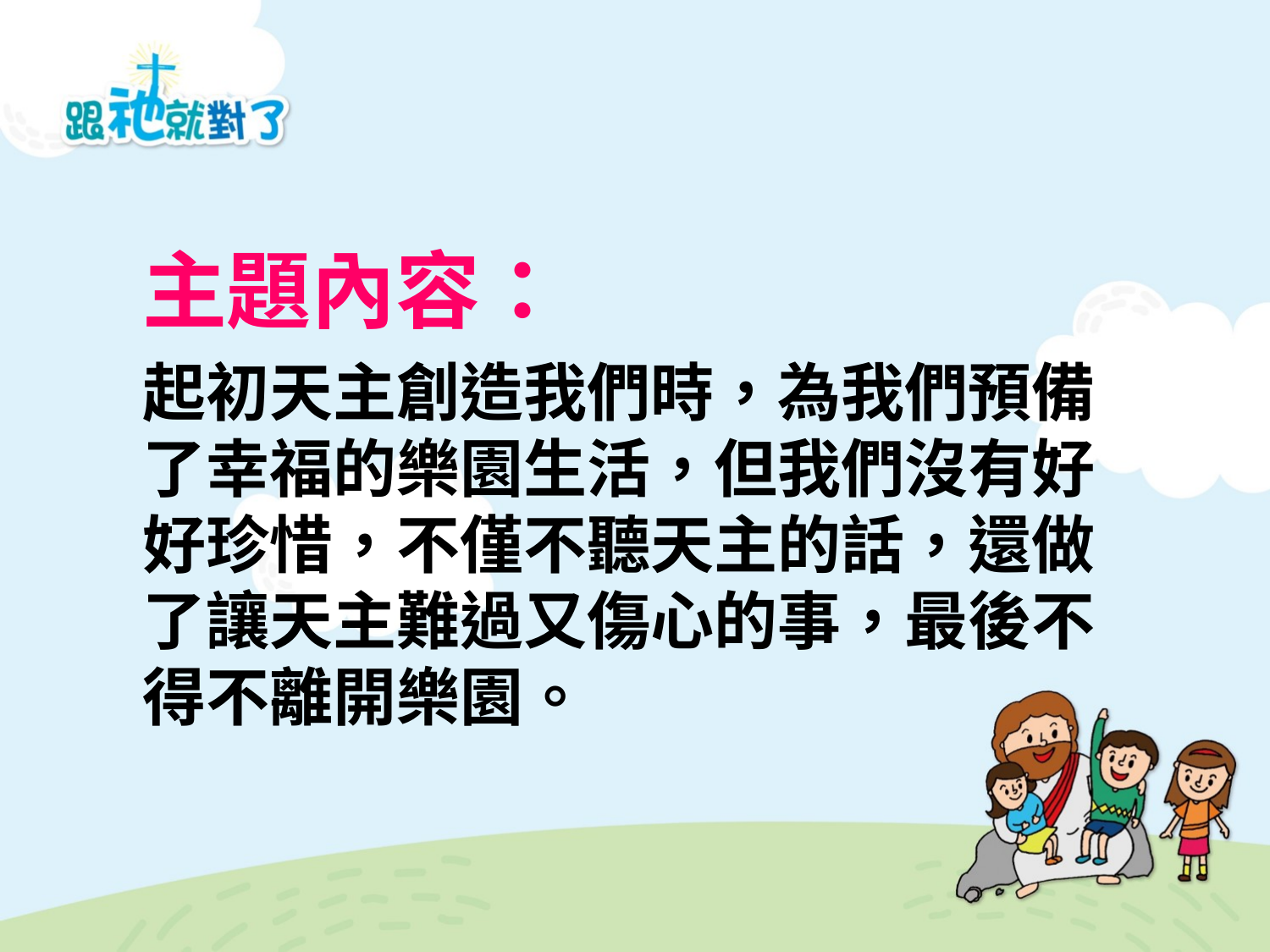

主題內容：
起初天主創造我們時，為我們預備了幸福的樂園生活，但我們沒有好好珍惜，不僅不聽天主的話，還做了讓天主難過又傷心的事，最後不得不離開樂園。